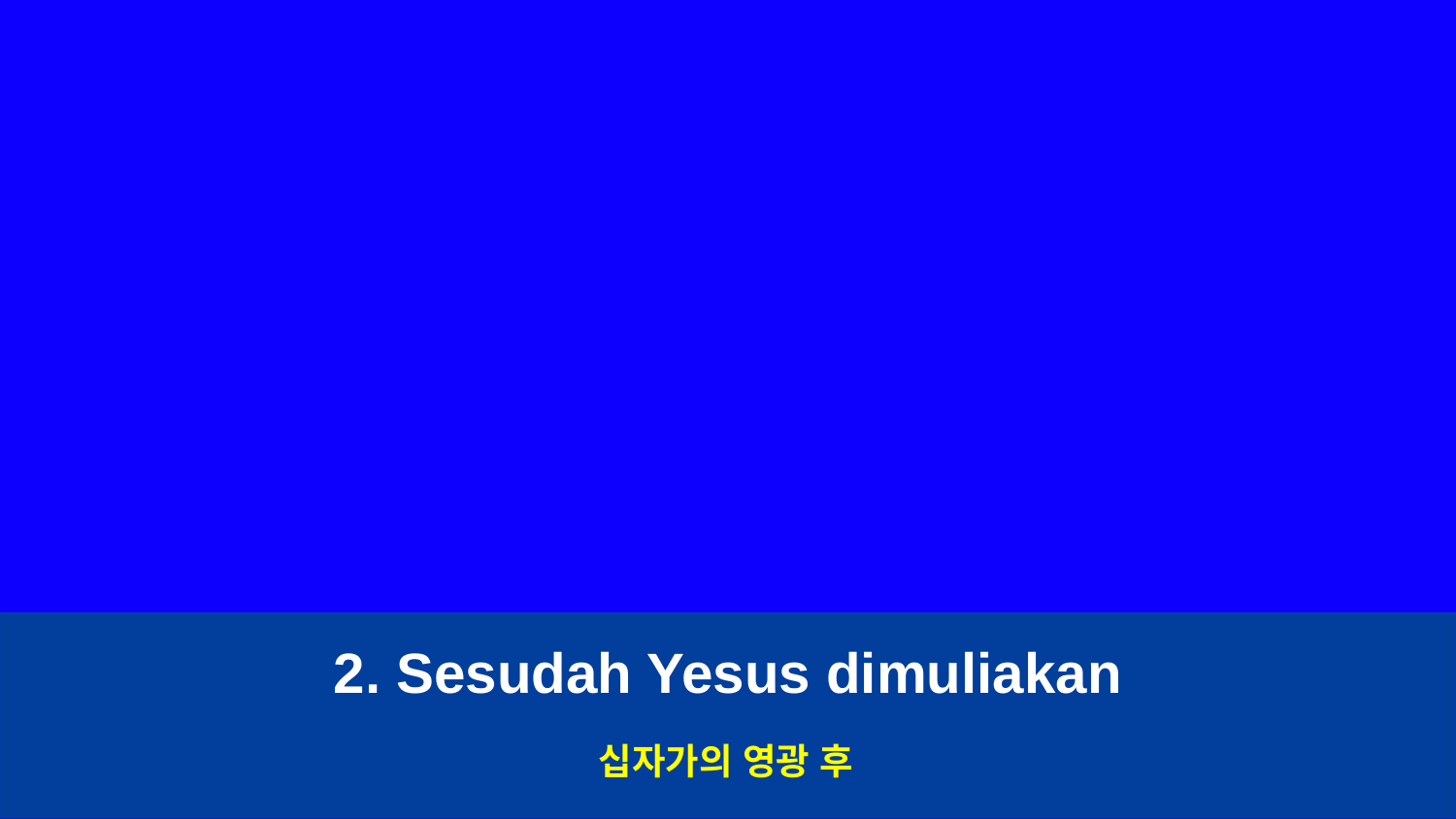

2. Sesudah Yesus dimuliakan
십자가의 영광 후